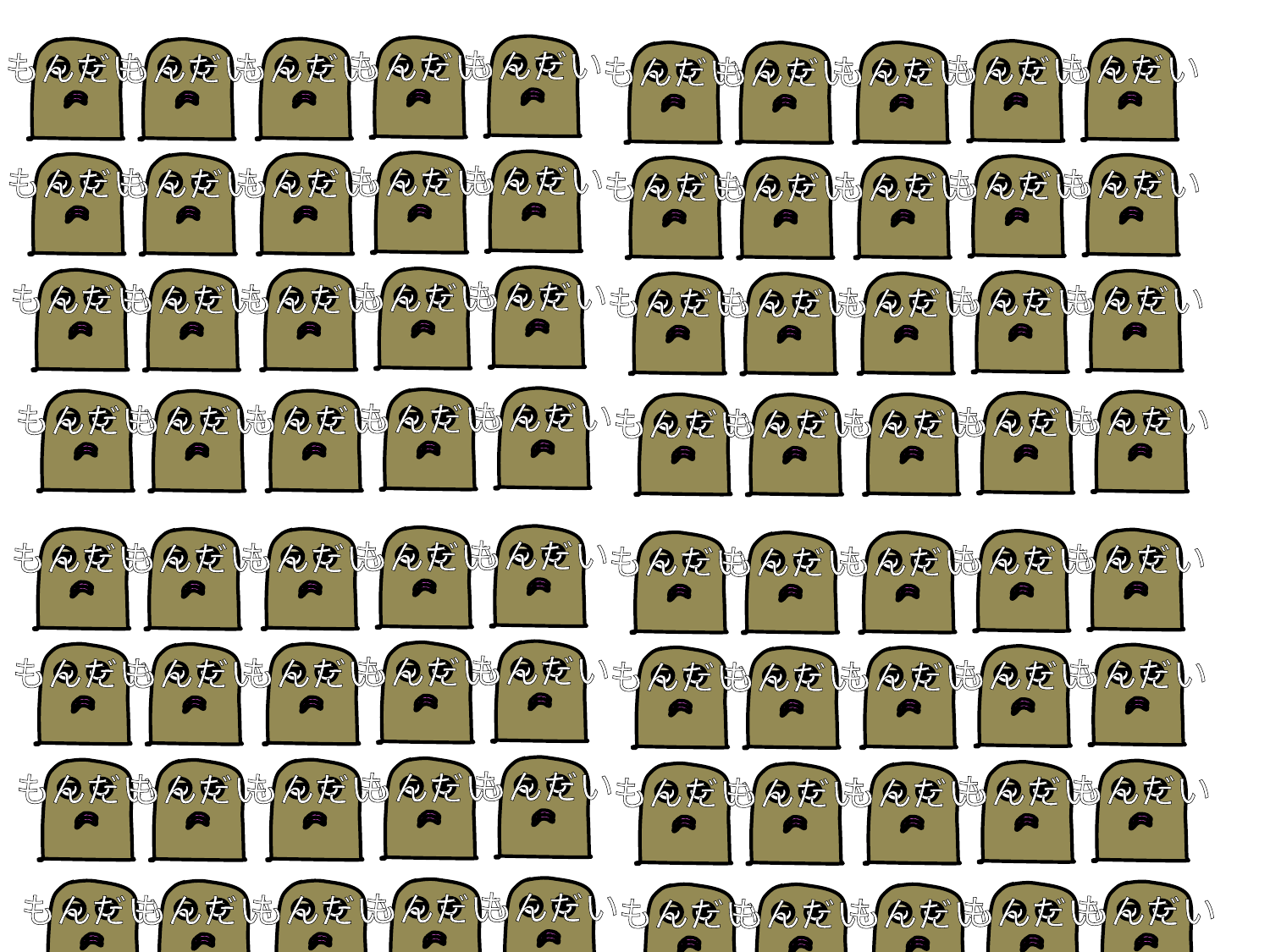

もんだい

もんだい

もんだい

もんだい

もんだい

もんだい

もんだい

もんだい

もんだい

もんだい

もんだい

もんだい

もんだい

もんだい

もんだい

もんだい

もんだい

もんだい

もんだい

もんだい

もんだい

もんだい

もんだい

もんだい

もんだい

もんだい

もんだい

もんだい

もんだい

もんだい

もんだい

もんだい

もんだい

もんだい

もんだい

もんだい

もんだい

もんだい

もんだい

もんだい

もんだい

もんだい

もんだい

もんだい

もんだい

もんだい

もんだい

もんだい

もんだい

もんだい

もんだい

もんだい

もんだい

もんだい

もんだい

もんだい

もんだい

もんだい

もんだい

もんだい

もんだい

もんだい

もんだい

もんだい

もんだい

もんだい

もんだい

もんだい

もんだい

もんだい

もんだい

もんだい

もんだい

もんだい

もんだい

もんだい

もんだい

もんだい

もんだい

もんだい